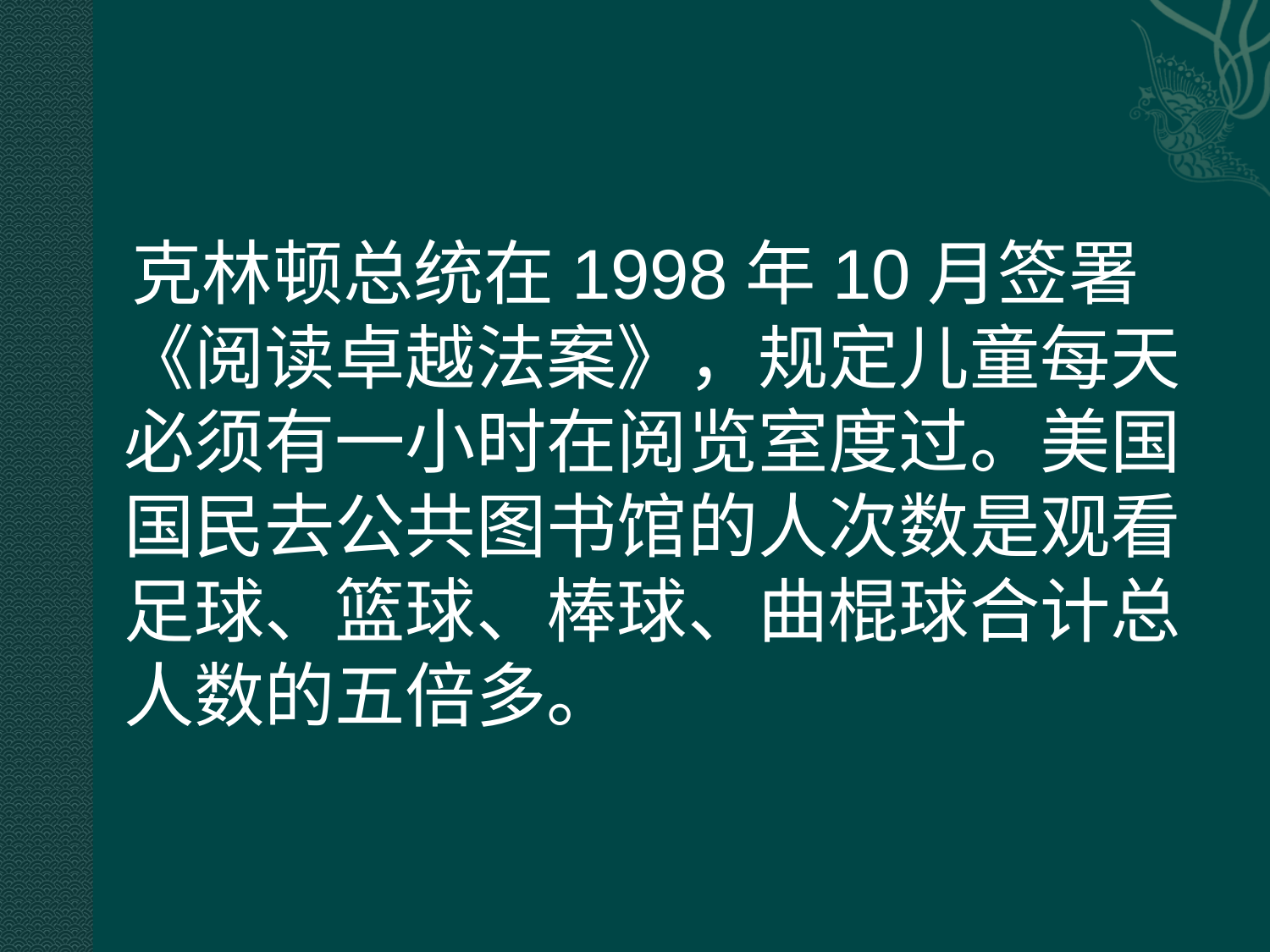

#
    克林顿总统在1998年10月签署《阅读卓越法案》，规定儿童每天必须有一小时在阅览室度过。美国国民去公共图书馆的人次数是观看足球、篮球、棒球、曲棍球合计总人数的五倍多。